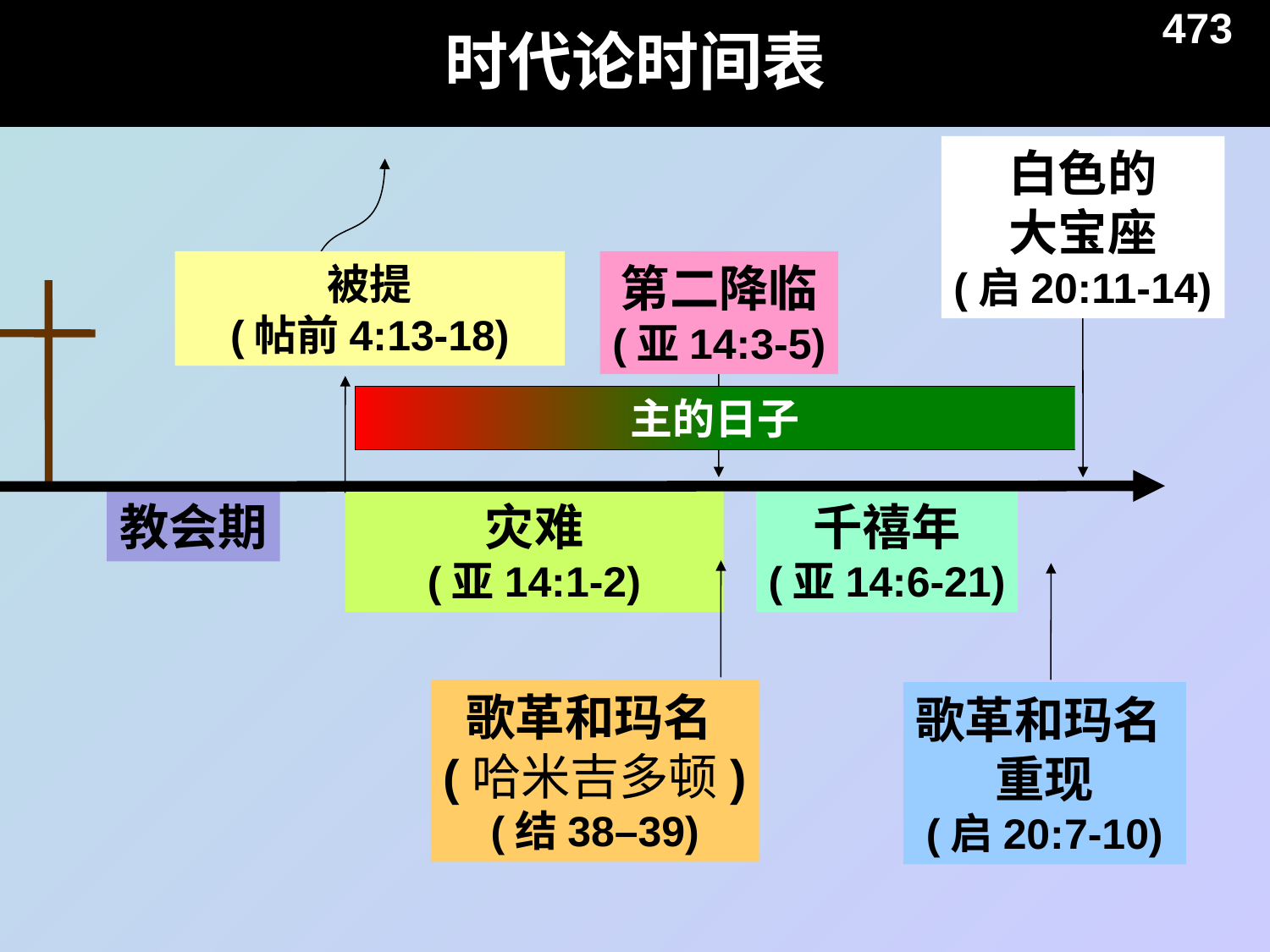

时代论时间表
473
白色的
大宝座
(启20:11-14)
被提
(帖前4:13-18)
第二降临
(亚14:3-5)

主的日子

教会期
灾难
(亚14:1-2)
千禧年
(亚14:6-21)

歌革和玛名
(哈米吉多顿)
(结38–39)
歌革和玛名
重现
(启20:7-10)